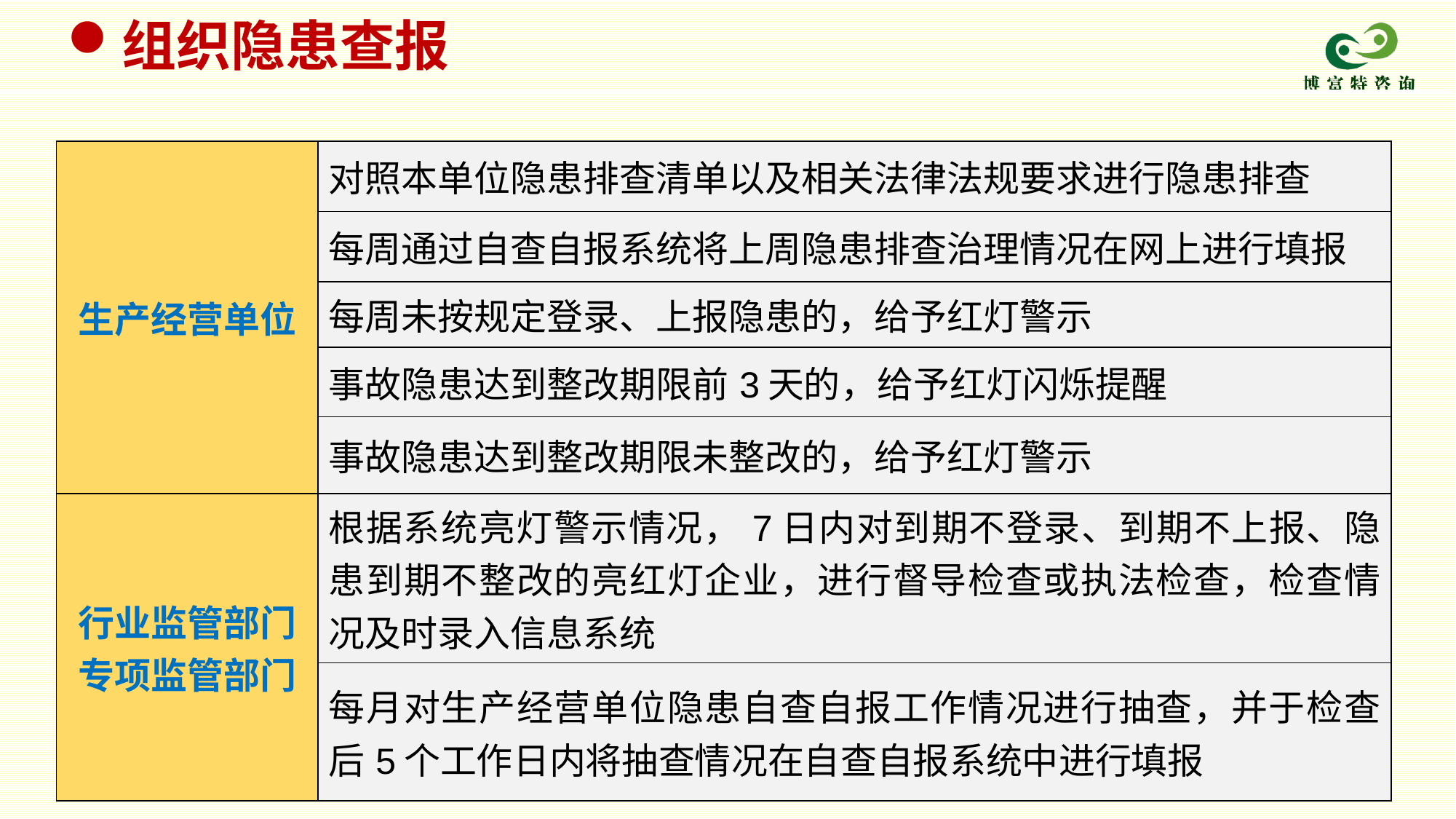

组织隐患查报
| 生产经营单位 | 对照本单位隐患排查清单以及相关法律法规要求进行隐患排查 |
| --- | --- |
|  | 每周通过自查自报系统将上周隐患排查治理情况在网上进行填报 |
|  | 每周未按规定登录、上报隐患的，给予红灯警示 |
|  | 事故隐患达到整改期限前3天的，给予红灯闪烁提醒 |
|  | 事故隐患达到整改期限未整改的，给予红灯警示 |
| 行业监管部门 专项监管部门 | 根据系统亮灯警示情况，7日内对到期不登录、到期不上报、隐患到期不整改的亮红灯企业，进行督导检查或执法检查，检查情况及时录入信息系统 |
|  | 每月对生产经营单位隐患自查自报工作情况进行抽查，并于检查后5个工作日内将抽查情况在自查自报系统中进行填报 |